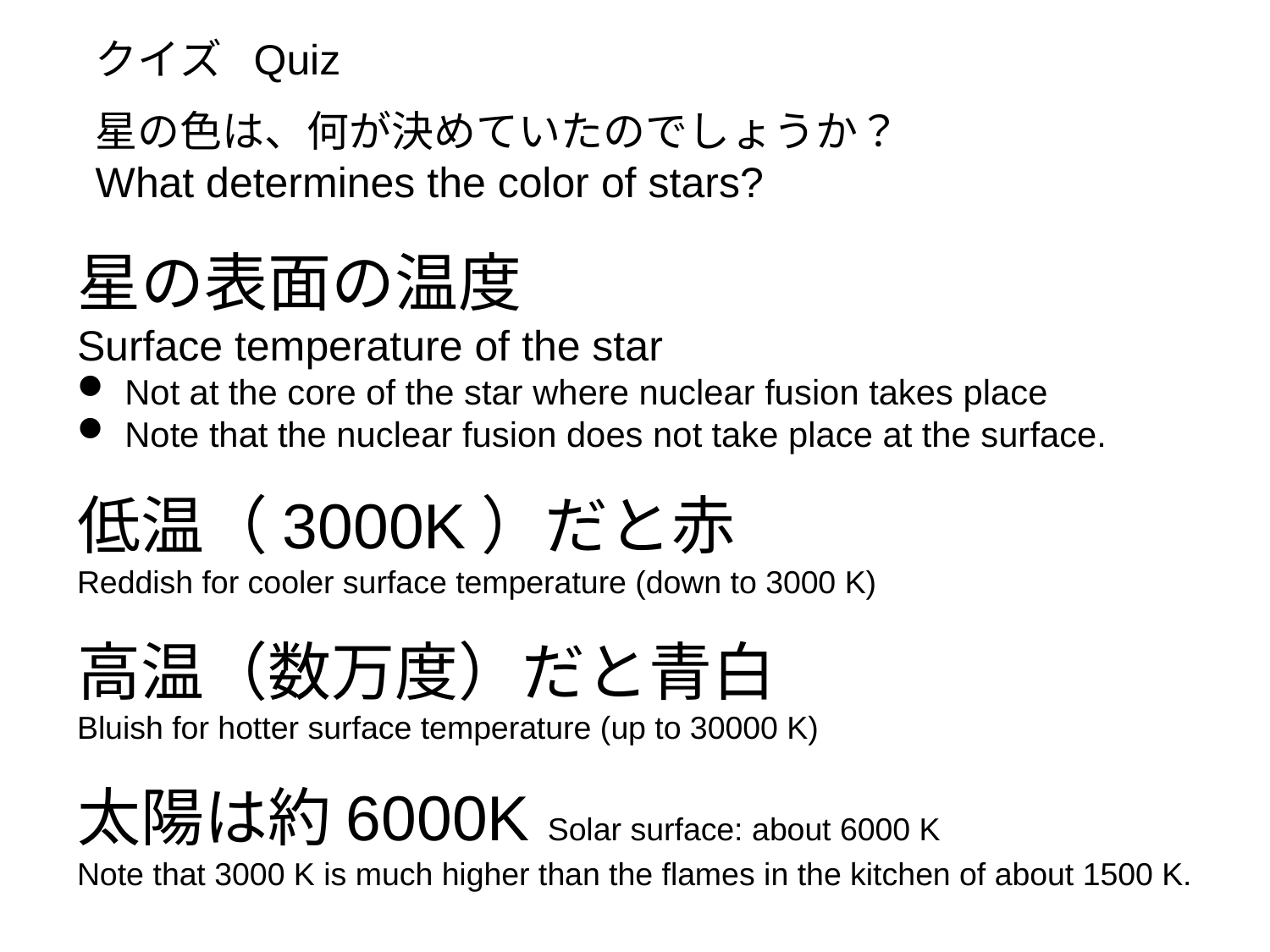

クイズ Quiz
星の色は、何が決めていたのでしょうか？
What determines the color of stars?
星の表面の温度
Surface temperature of the star
Not at the core of the star where nuclear fusion takes place
Note that the nuclear fusion does not take place at the surface.
低温（3000K）だと赤
Reddish for cooler surface temperature (down to 3000 K)
高温（数万度）だと青白
Bluish for hotter surface temperature (up to 30000 K)
太陽は約6000K Solar surface: about 6000 K
Note that 3000 K is much higher than the flames in the kitchen of about 1500 K.